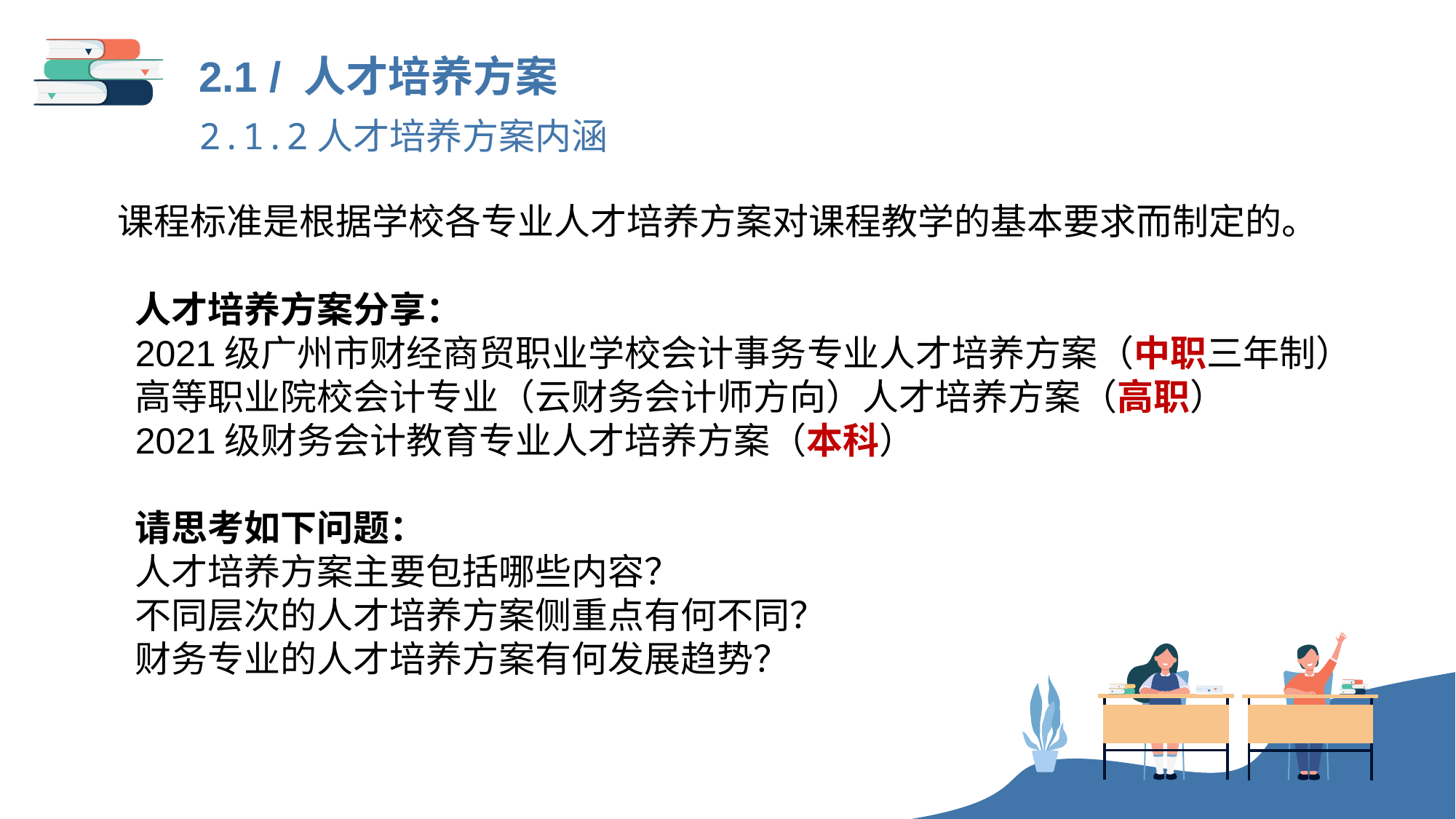

2.1 / 人才培养方案
2.1.2人才培养方案内涵
课程标准是根据学校各专业人才培养方案对课程教学的基本要求而制定的。
人才培养方案分享：
2021级广州市财经商贸职业学校会计事务专业人才培养方案（中职三年制）
高等职业院校会计专业（云财务会计师方向）人才培养方案（高职）
2021级财务会计教育专业人才培养方案（本科）

请思考如下问题：
人才培养方案主要包括哪些内容？
不同层次的人才培养方案侧重点有何不同？
财务专业的人才培养方案有何发展趋势？